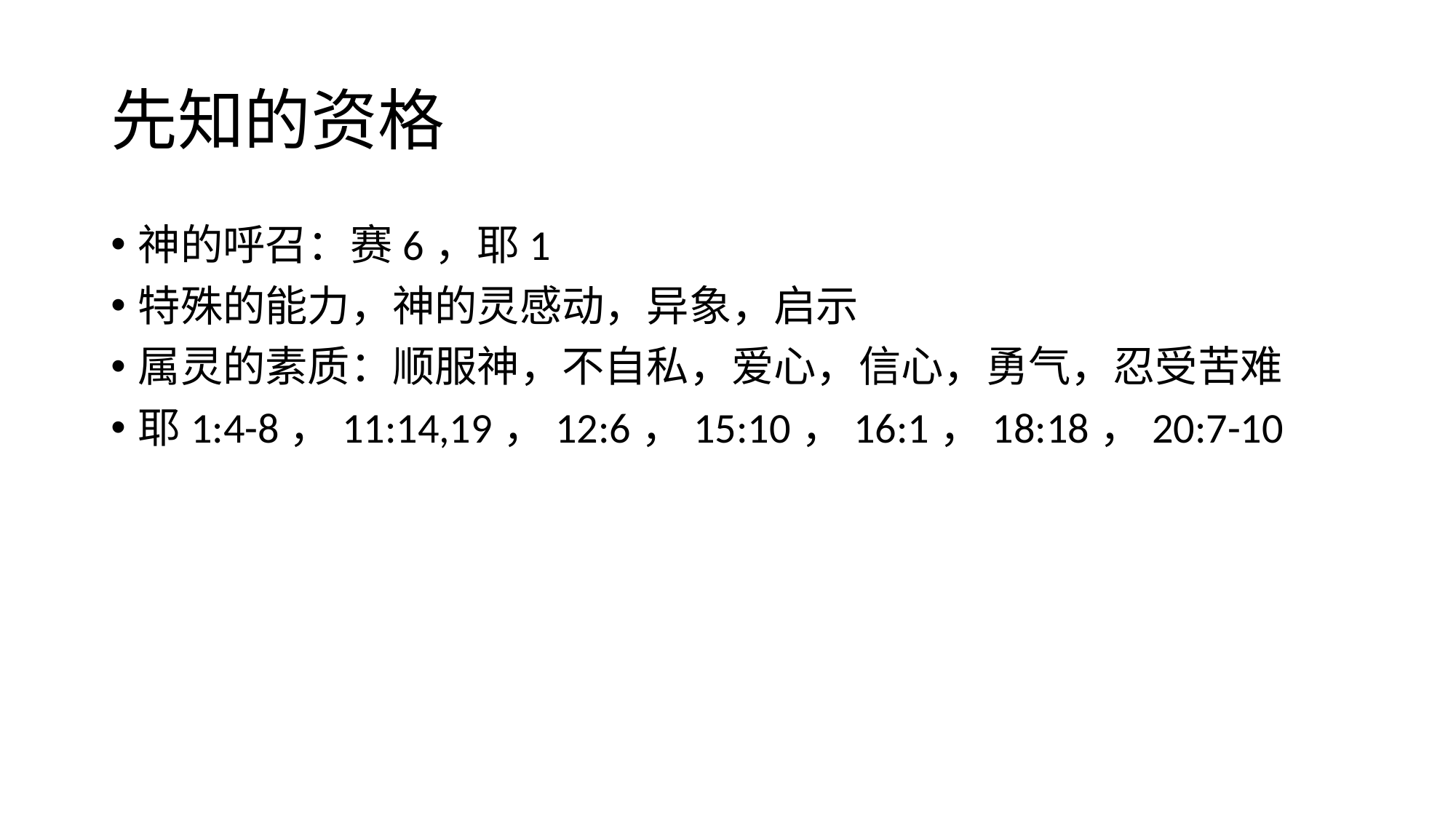

# 先知的资格
神的呼召：赛6，耶1
特殊的能力，神的灵感动，异象，启示
属灵的素质：顺服神，不自私，爱心，信心，勇气，忍受苦难
耶1:4-8，11:14,19，12:6，15:10，16:1，18:18，20:7-10